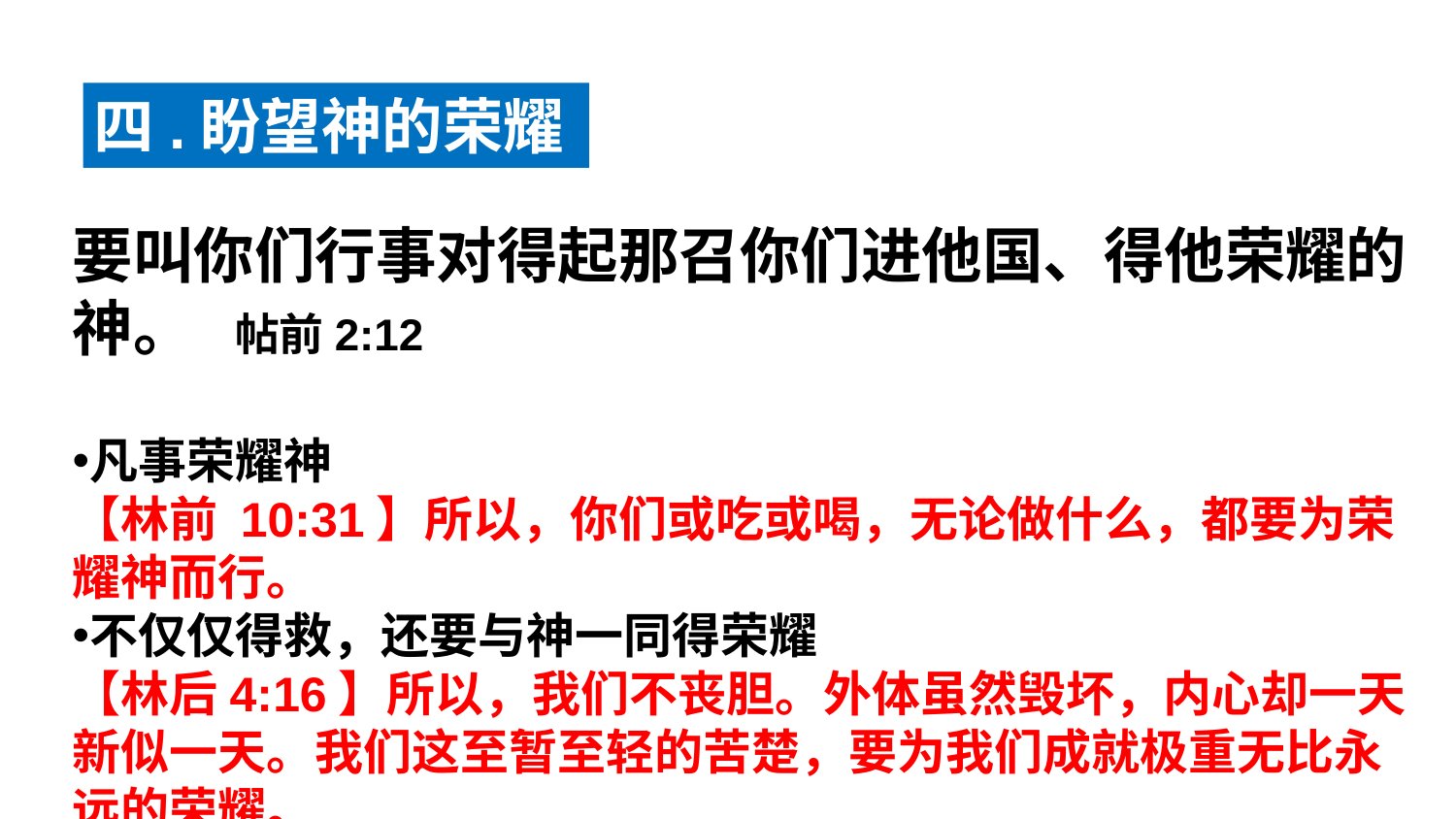

四.盼望神的荣耀
要叫你们行事对得起那召你们进他国、得他荣耀的神。   帖前2:12
凡事荣耀神
【林前 10:31】所以，你们或吃或喝，无论做什么，都要为荣耀神而行。
不仅仅得救，还要与神一同得荣耀
【林后4:16】所以，我们不丧胆。外体虽然毁坏，内心却一天新似一天。我们这至暂至轻的苦楚，要为我们成就极重无比永远的荣耀。